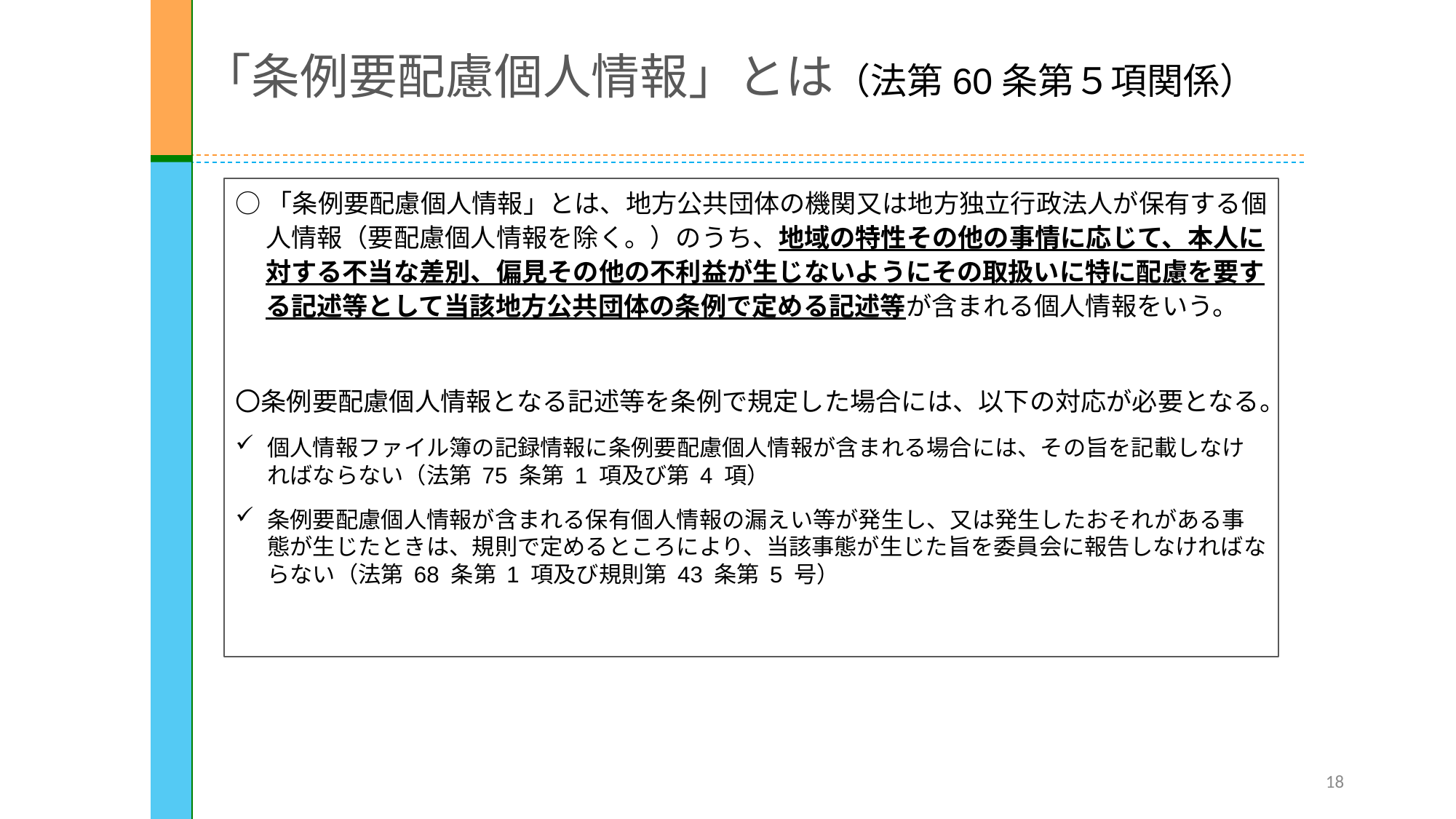

# 「条例要配慮個人情報」とは（法第60条第５項関係）

○「条例要配慮個人情報」とは、地方公共団体の機関又は地方独立行政法人が保有する個人情報（要配慮個人情報を除く。）のうち、地域の特性その他の事情に応じて、本人に対する不当な差別、偏見その他の不利益が生じないようにその取扱いに特に配慮を要する記述等として当該地方公共団体の条例で定める記述等が含まれる個人情報をいう。

〇条例要配慮個人情報となる記述等を条例で規定した場合には、以下の対応が必要となる。
個人情報ファイル簿の記録情報に条例要配慮個人情報が含まれる場合には、その旨を記載しなければならない（法第 75 条第 1 項及び第 4 項）
条例要配慮個人情報が含まれる保有個人情報の漏えい等が発生し、又は発生したおそれがある事態が生じたときは、規則で定めるところにより、当該事態が生じた旨を委員会に報告しなければならない（法第 68 条第 1 項及び規則第 43 条第 5 号）

18